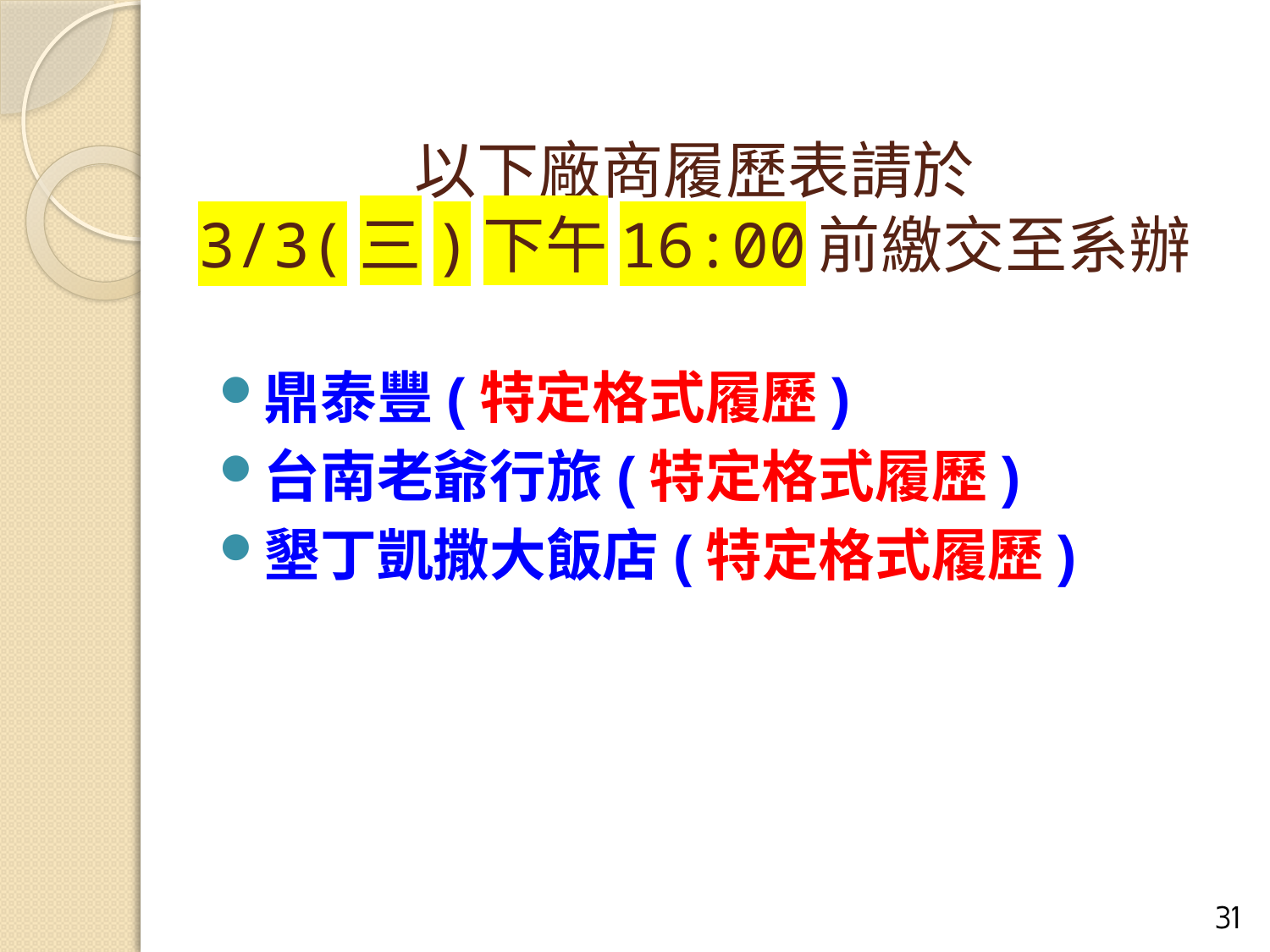

# 以下廠商履歷表請於 3/3(三)下午16:00前繳交至系辦
鼎泰豐(特定格式履歷)
台南老爺行旅(特定格式履歷)
墾丁凱撒大飯店(特定格式履歷)

31